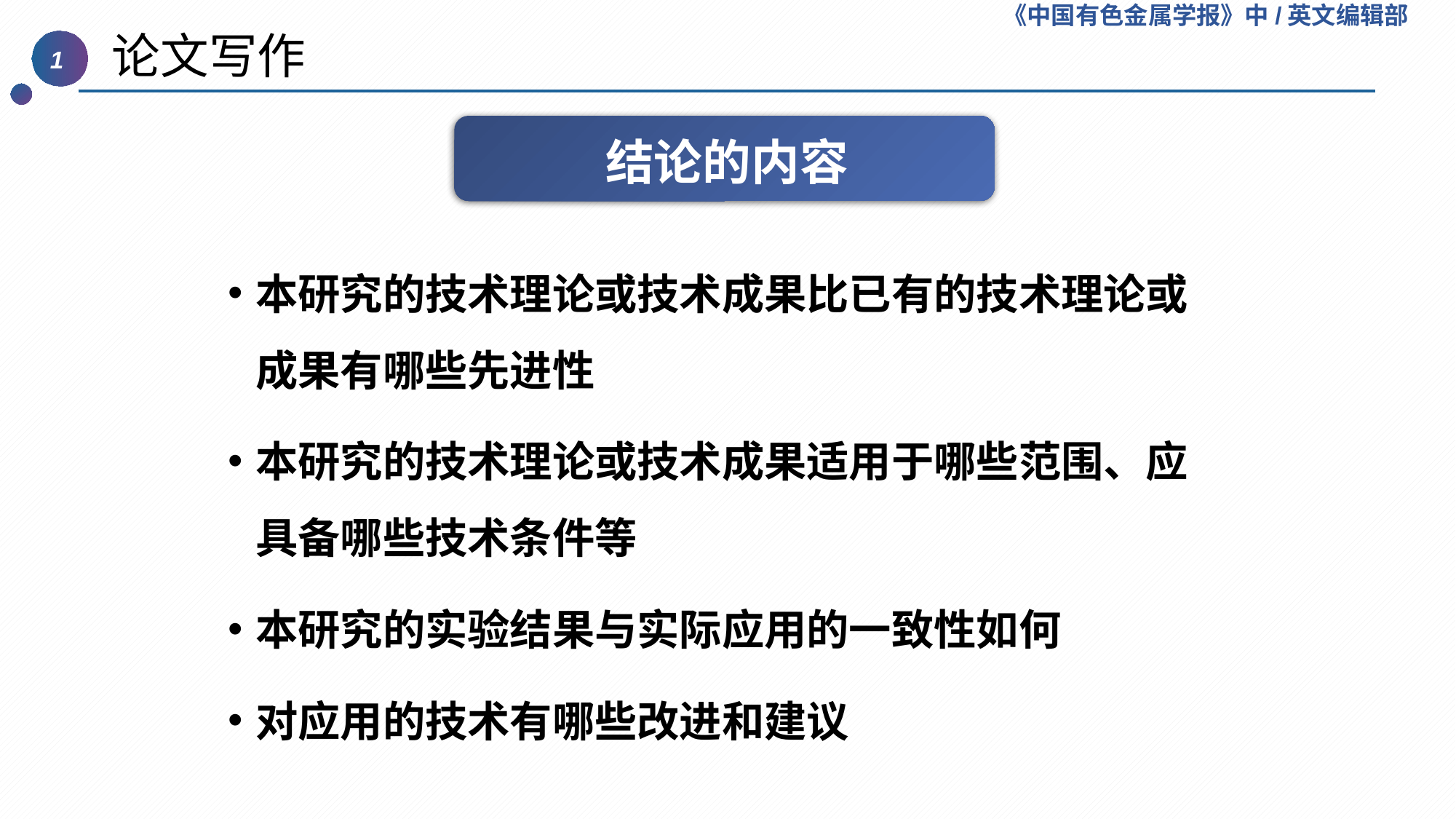

《中国有色金属学报》中/英文编辑部
      论文写作

1

结论的内容
本研究的技术理论或技术成果比已有的技术理论或成果有哪些先进性
本研究的技术理论或技术成果适用于哪些范围、应具备哪些技术条件等
本研究的实验结果与实际应用的一致性如何
对应用的技术有哪些改进和建议